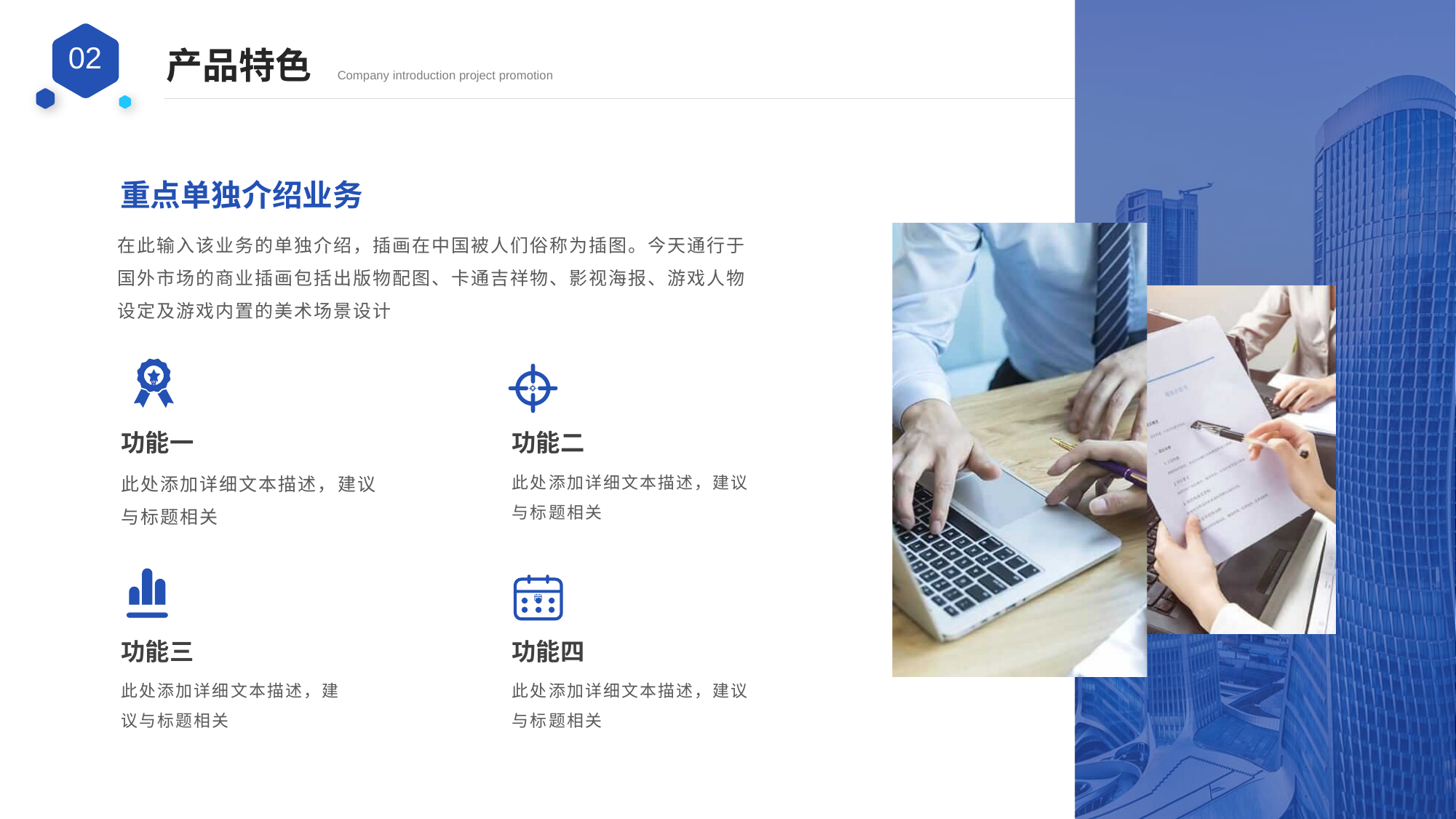

产品特色
Company introduction project promotion
重点单独介绍业务
在此输入该业务的单独介绍，插画在中国被人们俗称为插图。今天通行于国外市场的商业插画包括出版物配图、卡通吉祥物、影视海报、游戏人物设定及游戏内置的美术场景设计

功能一
功能二
此处添加详细文本描述，建议与标题相关
此处添加详细文本描述，建议与标题相关

功能三
功能四
此处添加详细文本描述，建议与标题相关
此处添加详细文本描述，建议与标题相关